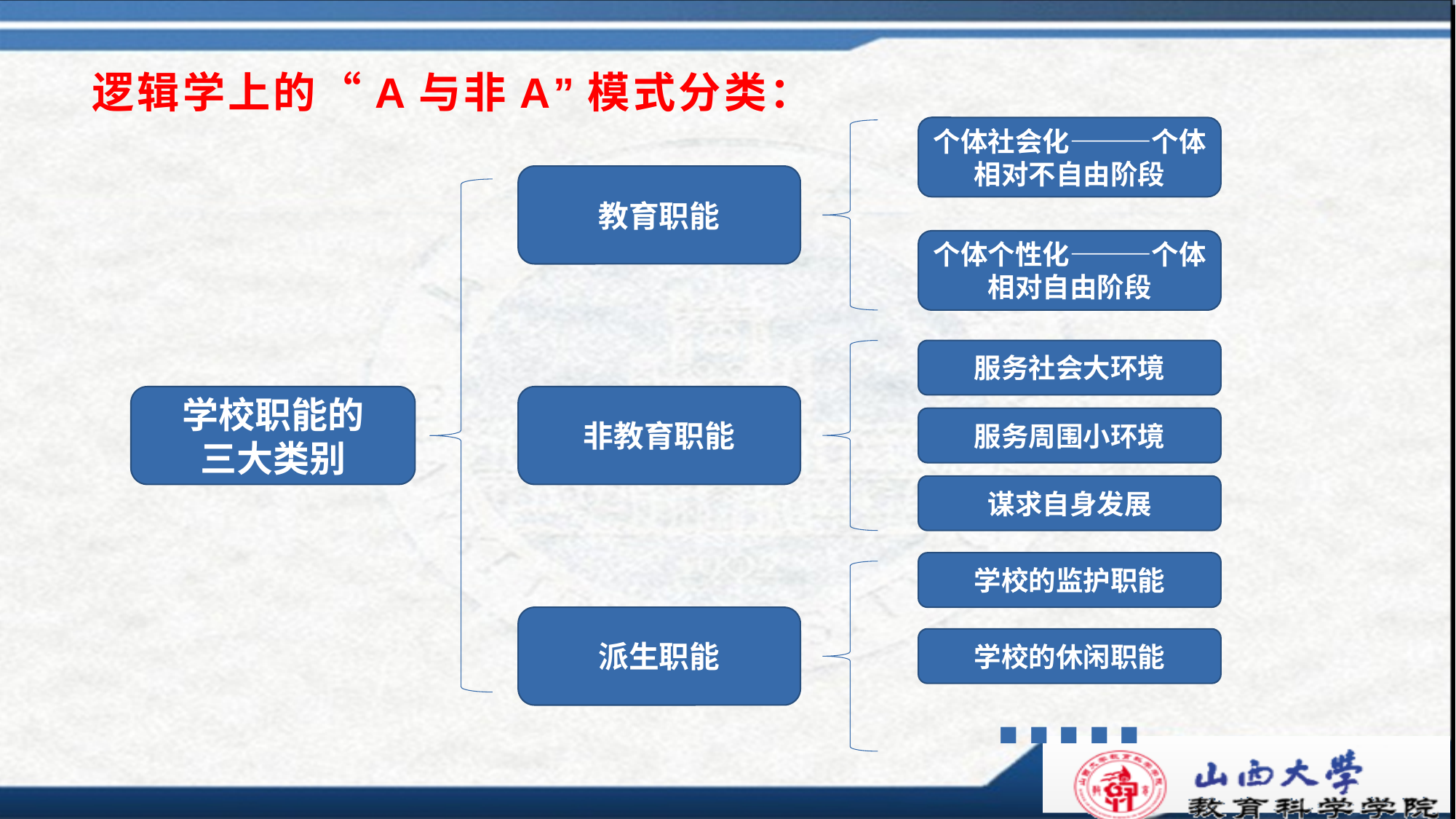

# 逻辑学上的“A与非A”模式分类：

个体社会化———个体相对不自由阶段

教育职能

个体个性化———个体相对自由阶段

服务社会大环境
学校职能的
三大类别
非教育职能
服务周围小环境
谋求自身发展
学校的监护职能

派生职能
学校的休闲职能
......